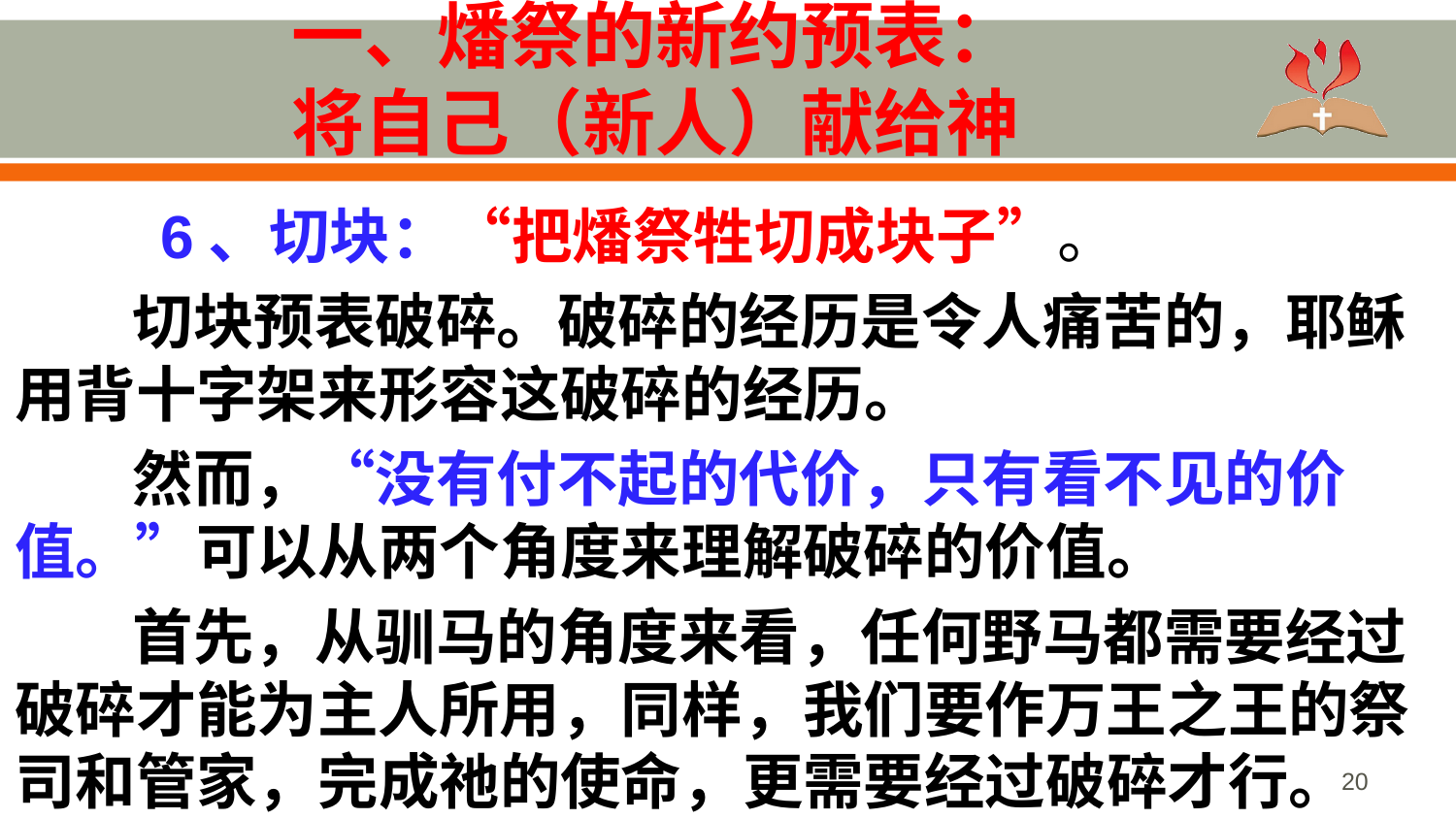

# 一、燔祭的新约预表： 将自己（新人）献给神
	6、切块：“把燔祭牲切成块子”。
切块预表破碎。破碎的经历是令人痛苦的，耶稣用背十字架来形容这破碎的经历。
然而，“没有付不起的代价，只有看不见的价值。”可以从两个角度来理解破碎的价值。
首先，从驯马的角度来看，任何野马都需要经过破碎才能为主人所用，同样，我们要作万王之王的祭司和管家，完成祂的使命，更需要经过破碎才行。

20